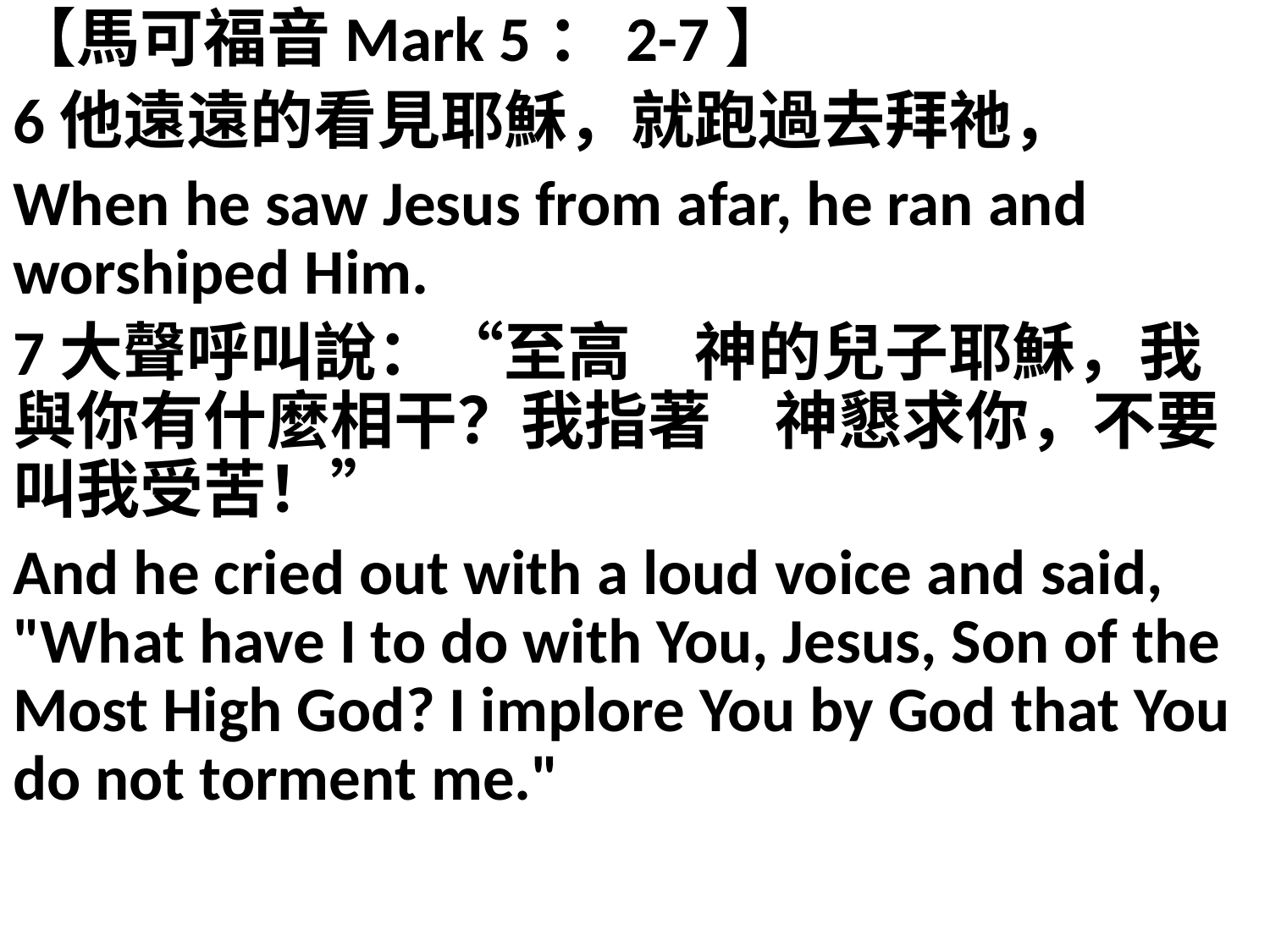

【馬可福音Mark 5：2-7】
6他遠遠的看見耶穌，就跑過去拜祂，
When he saw Jesus from afar, he ran and worshiped Him.
7大聲呼叫說：“至高　神的兒子耶穌，我與你有什麼相干？我指著　神懇求你，不要叫我受苦！”
And he cried out with a loud voice and said, "What have I to do with You, Jesus, Son of the Most High God? I implore You by God that You do not torment me."